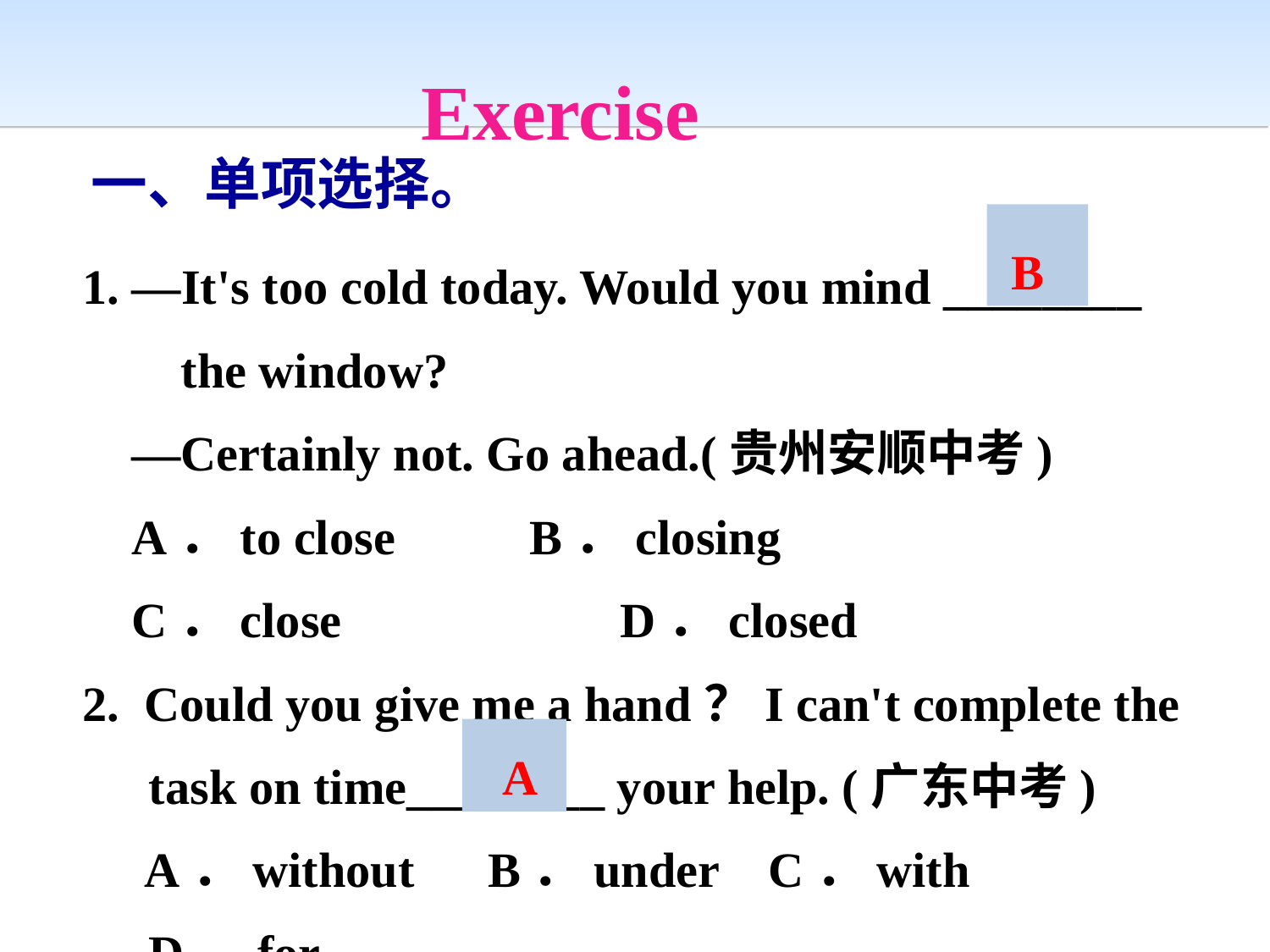

Exercise
一、单项选择。
 B
1. —It's too cold today. Would you mind ________
        the window?
    —Certainly not. Go ahead.(贵州安顺中考)
    A．to close　　	B．closing
    C．close　	       D．closed
2.  Could you give me a hand？I can't complete the task on time________ your help. (广东中考)
     A．without　B．under    C．with　	D．for
 A